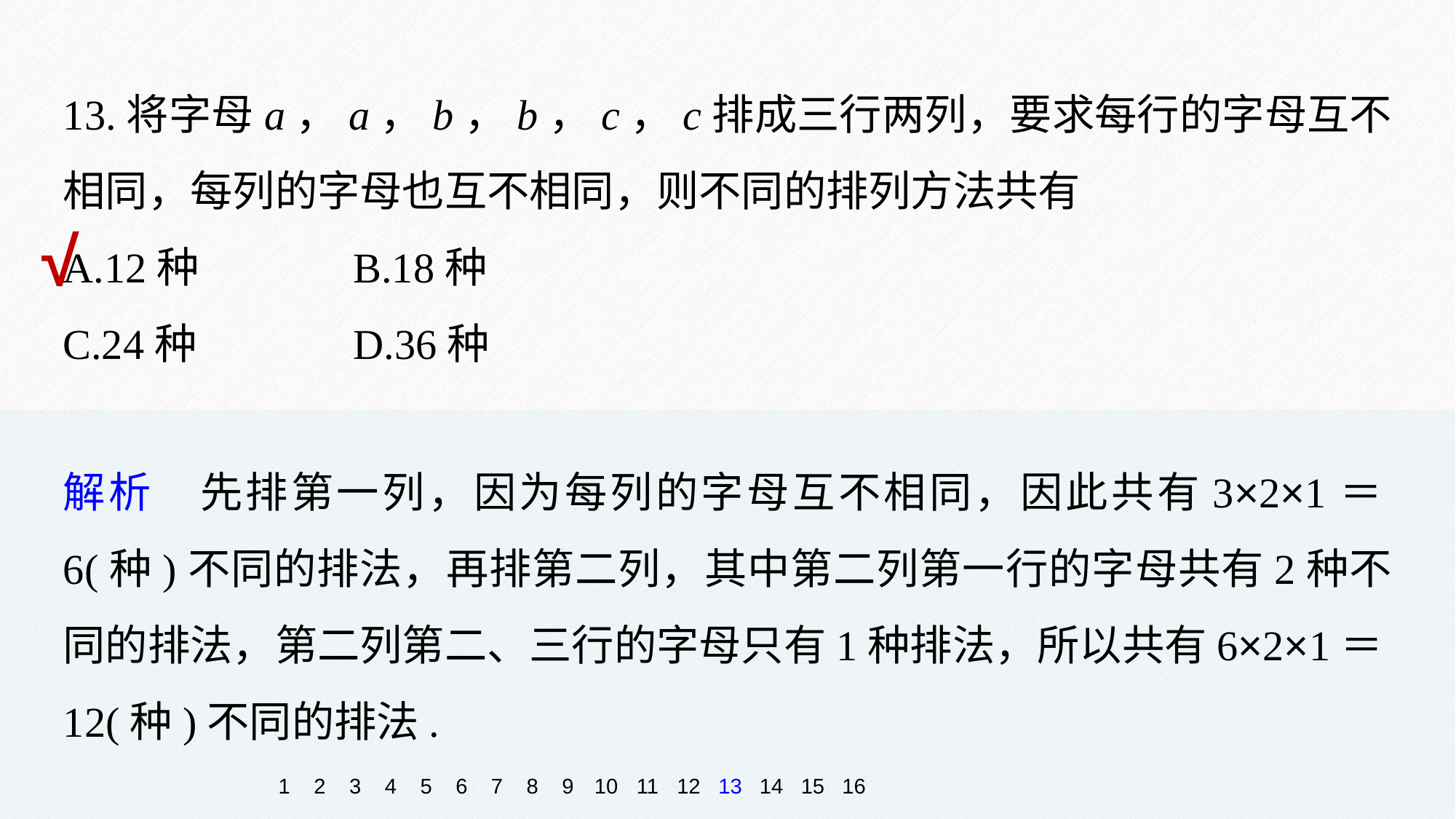

13.将字母a，a，b，b，c，c排成三行两列，要求每行的字母互不相同，每列的字母也互不相同，则不同的排列方法共有
A.12种  	B.18种
C.24种  	D.36种
√
解析　先排第一列，因为每列的字母互不相同，因此共有3×2×1＝6(种)不同的排法，再排第二列，其中第二列第一行的字母共有2种不同的排法，第二列第二、三行的字母只有1种排法，所以共有6×2×1＝12(种)不同的排法.
1
2
3
4
5
6
7
8
9
10
11
12
13
14
15
16